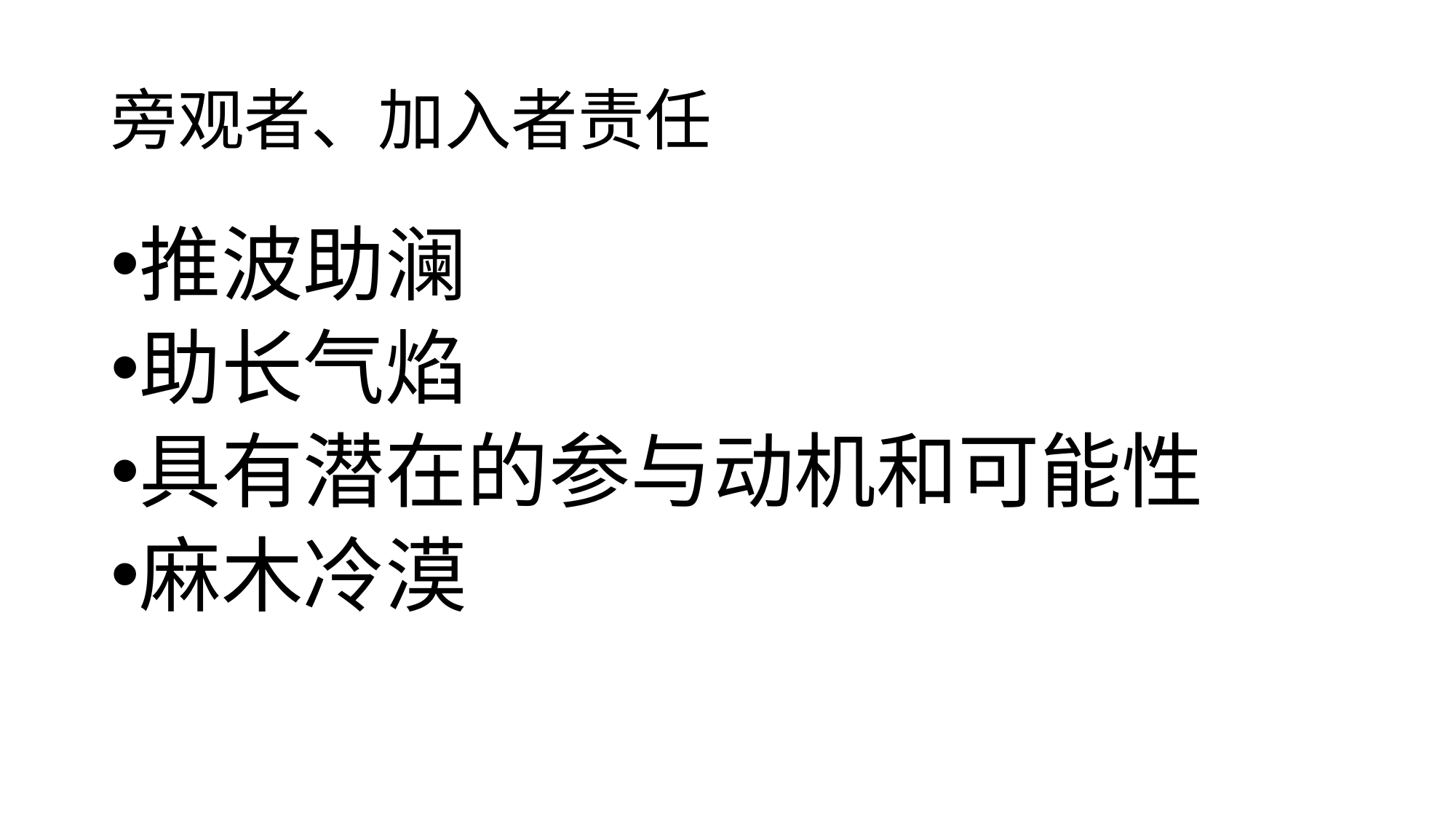

# 旁观者、加入者责任
推波助澜
助长气焰
具有潜在的参与动机和可能性
麻木冷漠